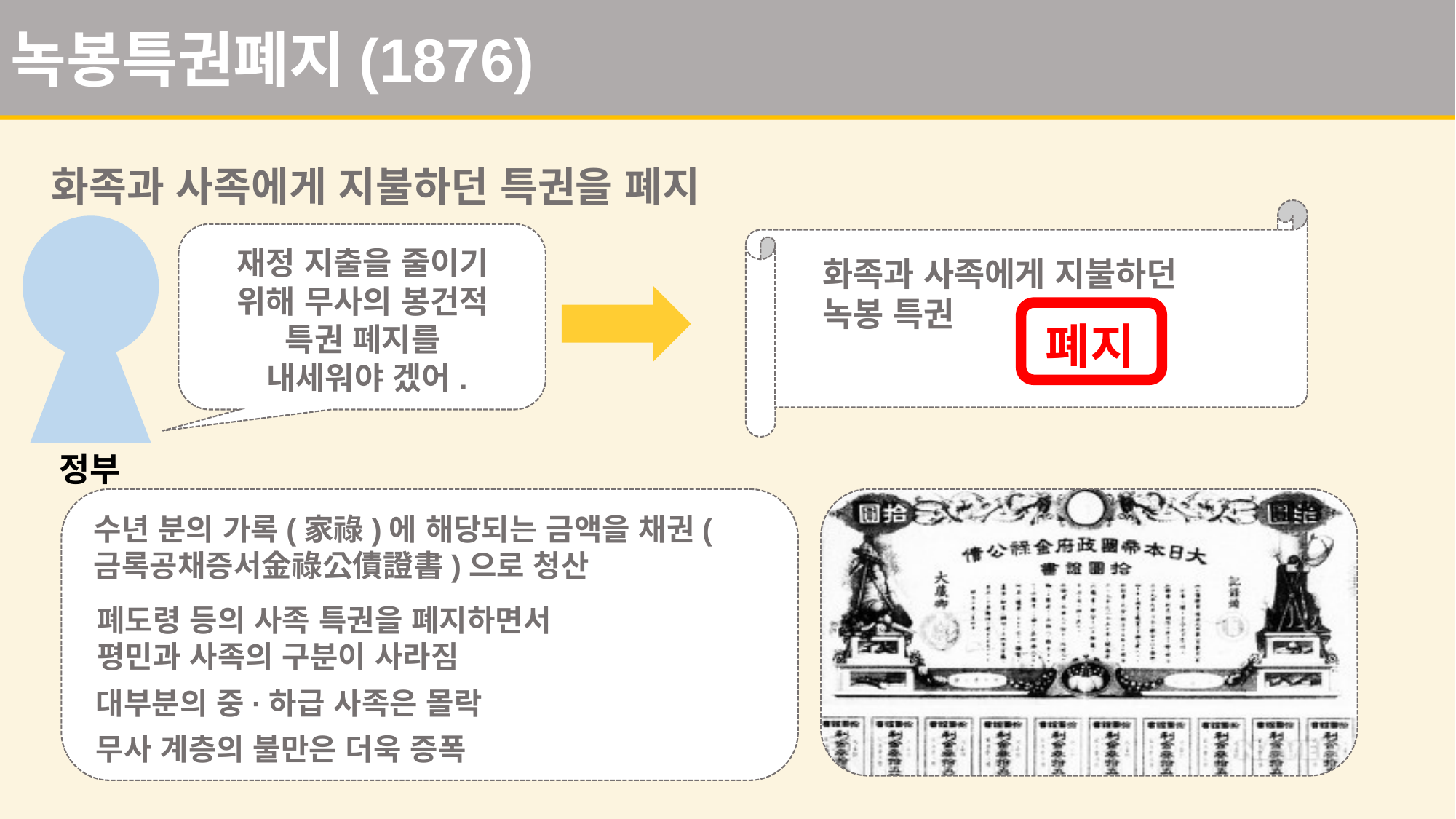

녹봉특권폐지(1876)
화족과 사족에게 지불하던 특권을 폐지

재정 지출을 줄이기
위해 무사의 봉건적
특권 폐지를
내세워야 겠어.

녹봉특권
화족과 사족에게 지불하던 녹봉 특권

폐지
정부

수년 분의 가록(家祿)에 해당되는 금액을 채권(금록공채증서金祿公債證書)으로 청산

폐도령 등의 사족 특권을 폐지하면서
평민과 사족의 구분이 사라짐
대부분의 중·하급 사족은 몰락
무사 계층의 불만은 더욱 증폭